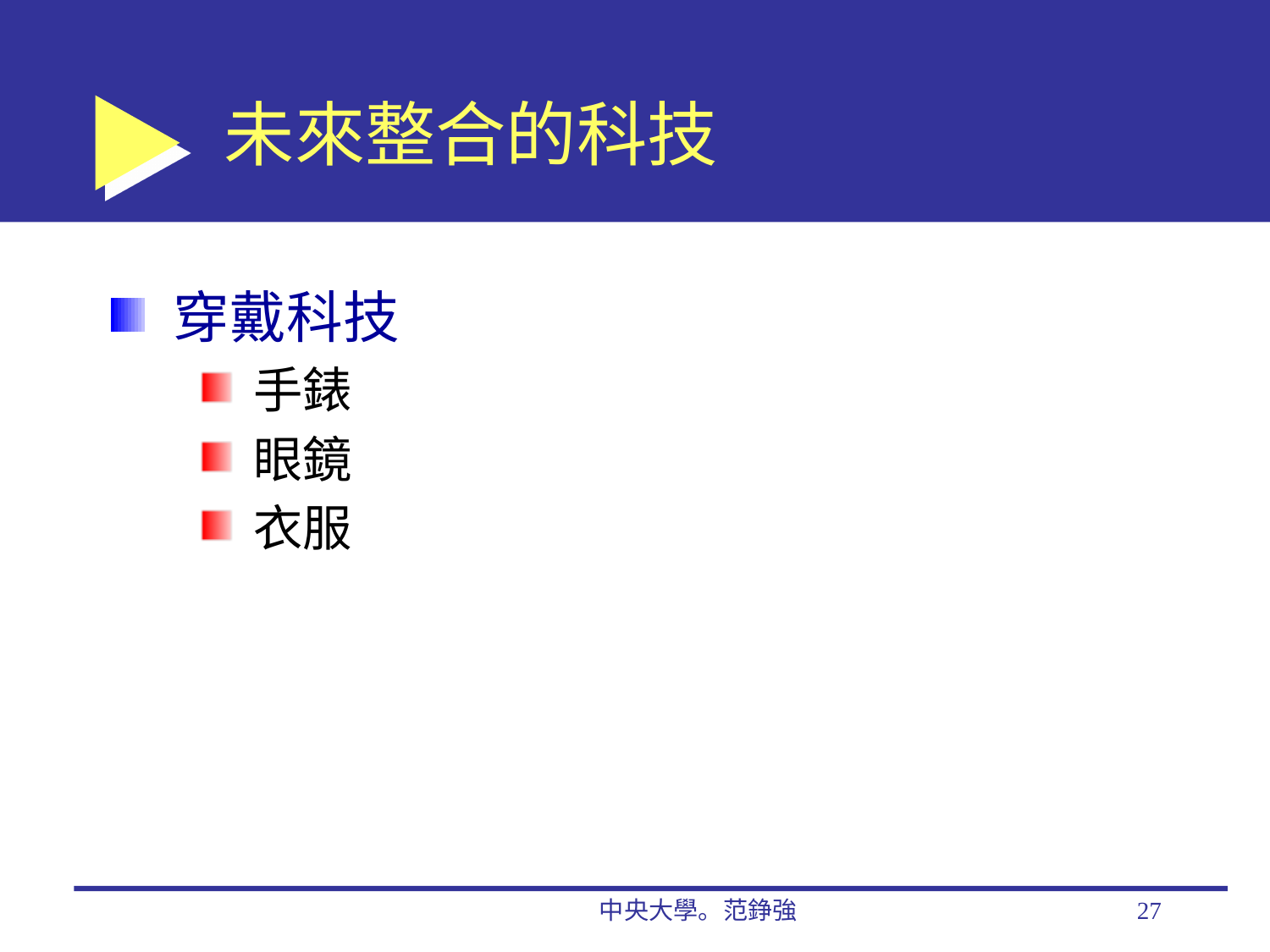

# 未來整合的科技
穿戴科技
手錶
眼鏡
衣服
中央大學。范錚強
27